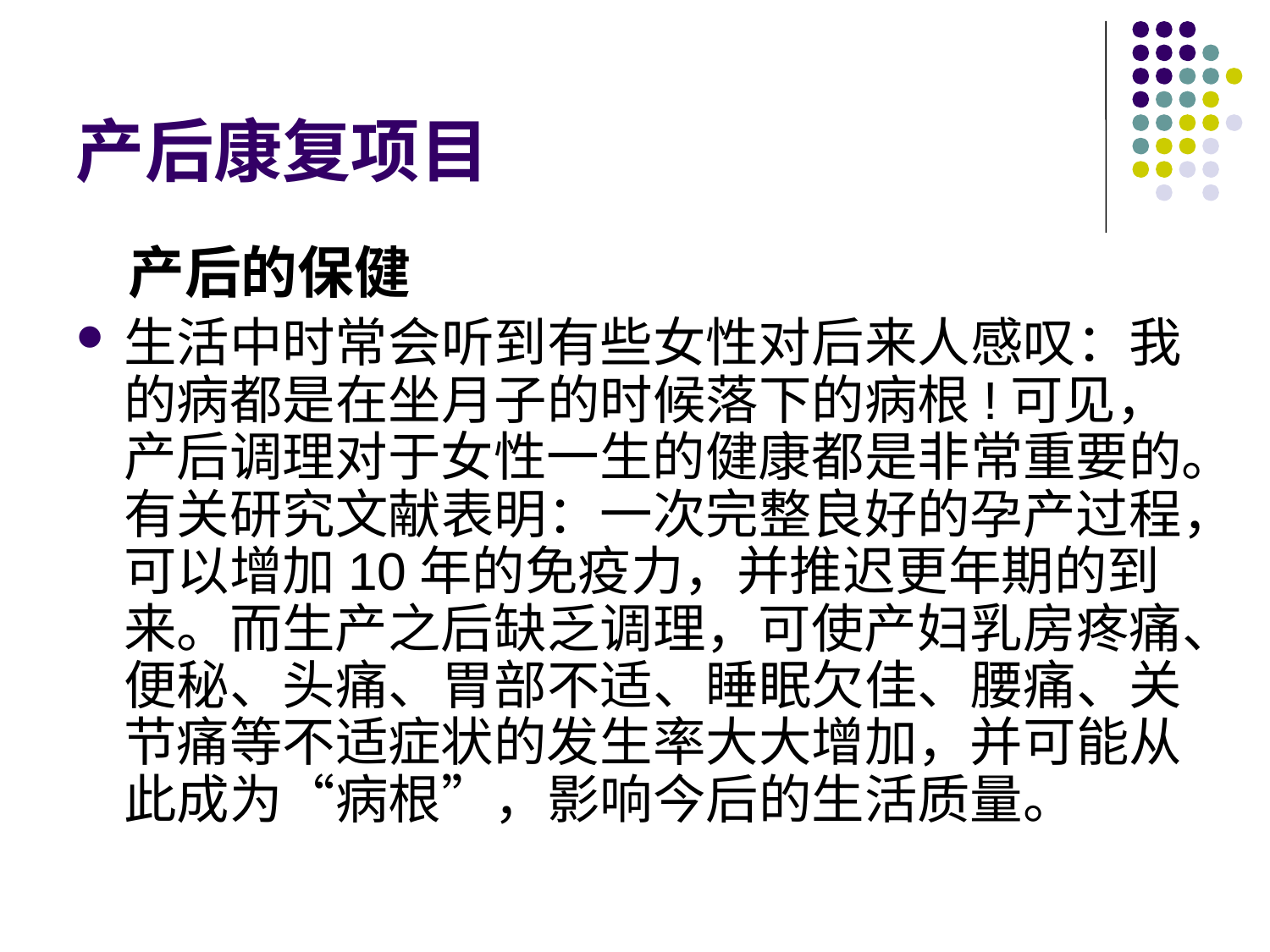

# 产后康复项目
   产后的保健
生活中时常会听到有些女性对后来人感叹：我的病都是在坐月子的时候落下的病根!可见，产后调理对于女性一生的健康都是非常重要的。有关研究文献表明：一次完整良好的孕产过程，可以增加10年的免疫力，并推迟更年期的到来。而生产之后缺乏调理，可使产妇乳房疼痛、便秘、头痛、胃部不适、睡眠欠佳、腰痛、关节痛等不适症状的发生率大大增加，并可能从此成为“病根”，影响今后的生活质量。